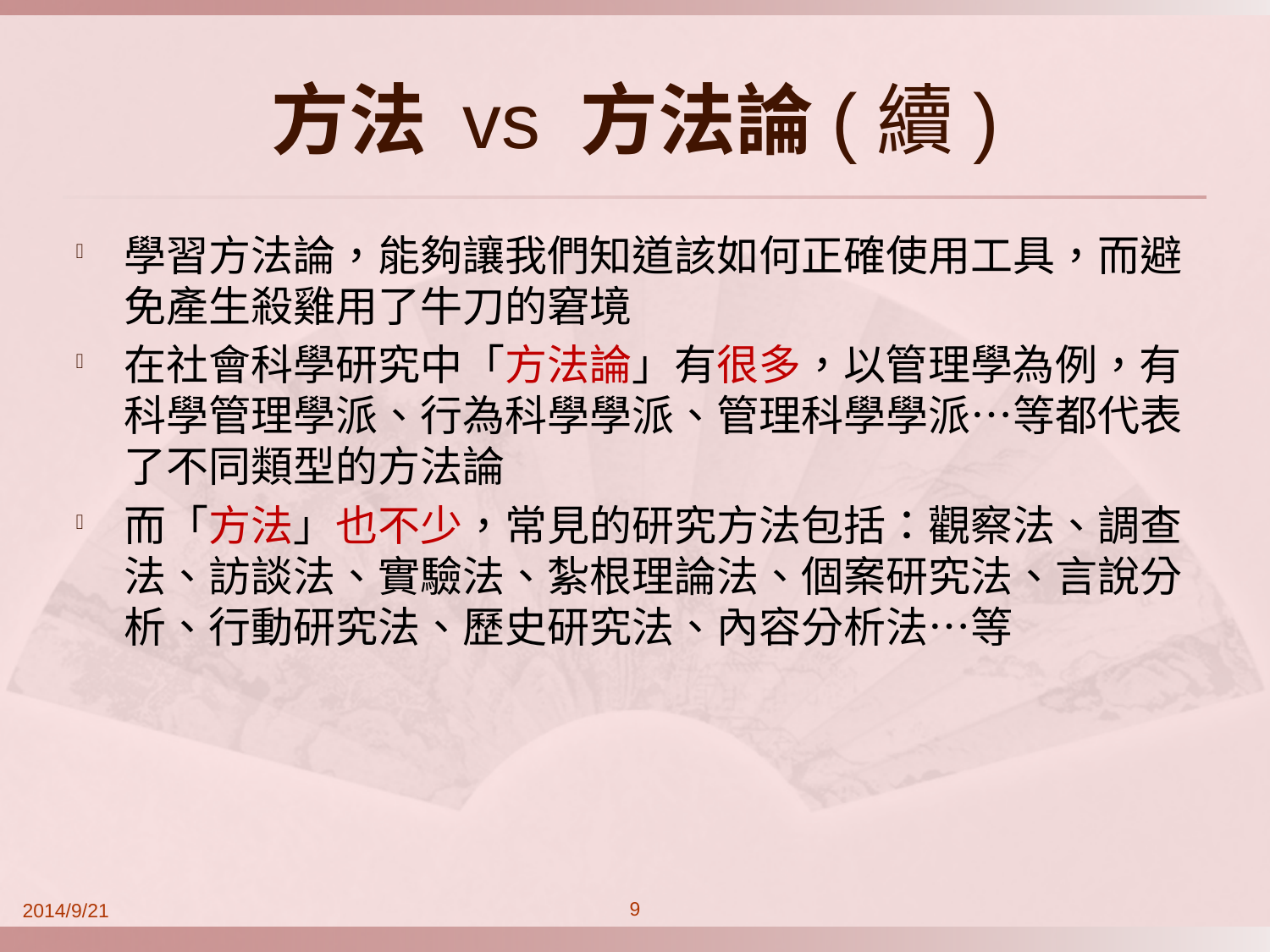

# 方法 vs 方法論(續)
學習方法論，能夠讓我們知道該如何正確使用工具，而避免產生殺雞用了牛刀的窘境
在社會科學研究中「方法論」有很多，以管理學為例，有科學管理學派、行為科學學派、管理科學學派…等都代表了不同類型的方法論
而「方法」也不少，常見的研究方法包括：觀察法、調查法、訪談法、實驗法、紮根理論法、個案研究法、言說分析、行動研究法、歷史研究法、內容分析法…等
2014/9/21
9